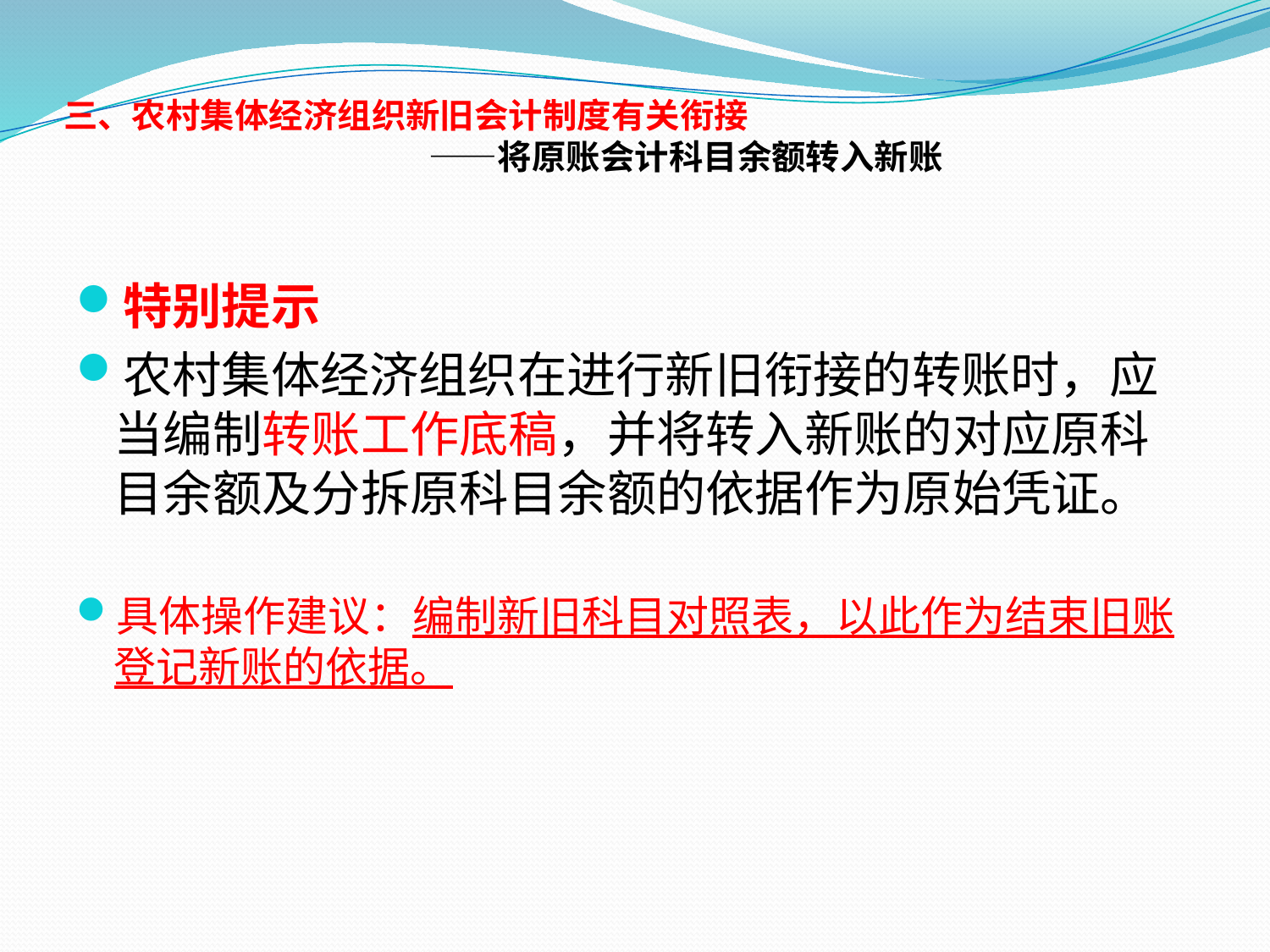

# 三、农村集体经济组织新旧会计制度有关衔接 ——将原账会计科目余额转入新账
特别提示
农村集体经济组织在进行新旧衔接的转账时，应当编制转账工作底稿，并将转入新账的对应原科目余额及分拆原科目余额的依据作为原始凭证。

具体操作建议：编制新旧科目对照表，以此作为结束旧账登记新账的依据。